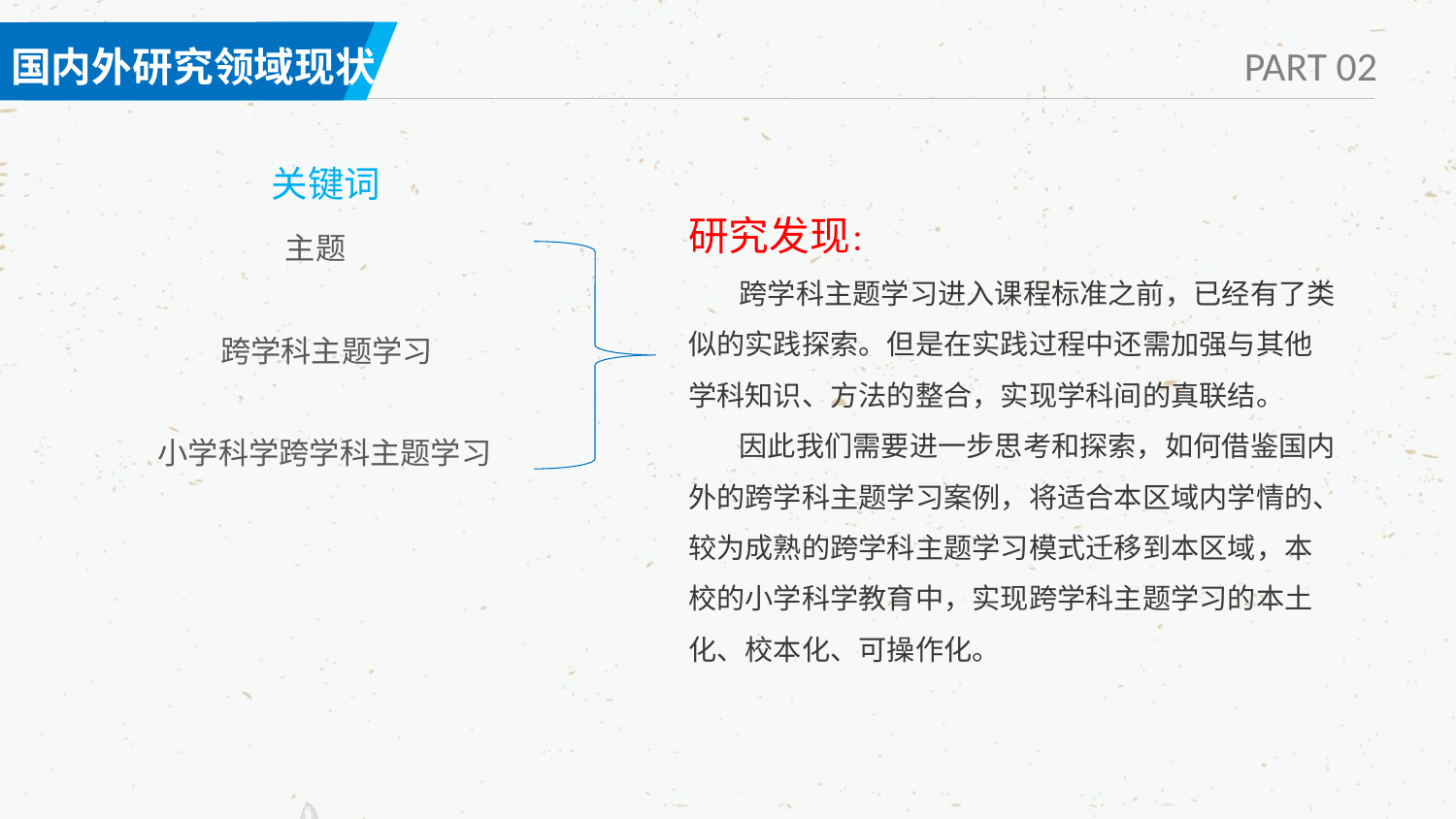

国内外研究领域现状
关键词
研究发现：
       跨学科主题学习进入课程标准之前，已经有了类似的实践探索。但是在实践过程中还需加强与其他学科知识、方法的整合，实现学科间的真联结。
       因此我们需要进一步思考和探索，如何借鉴国内外的跨学科主题学习案例，将适合本区域内学情的、较为成熟的跨学科主题学习模式迁移到本区域，本校的小学科学教育中，实现跨学科主题学习的本土化、校本化、可操作化。
主题

跨学科主题学习
小学科学跨学科主题学习